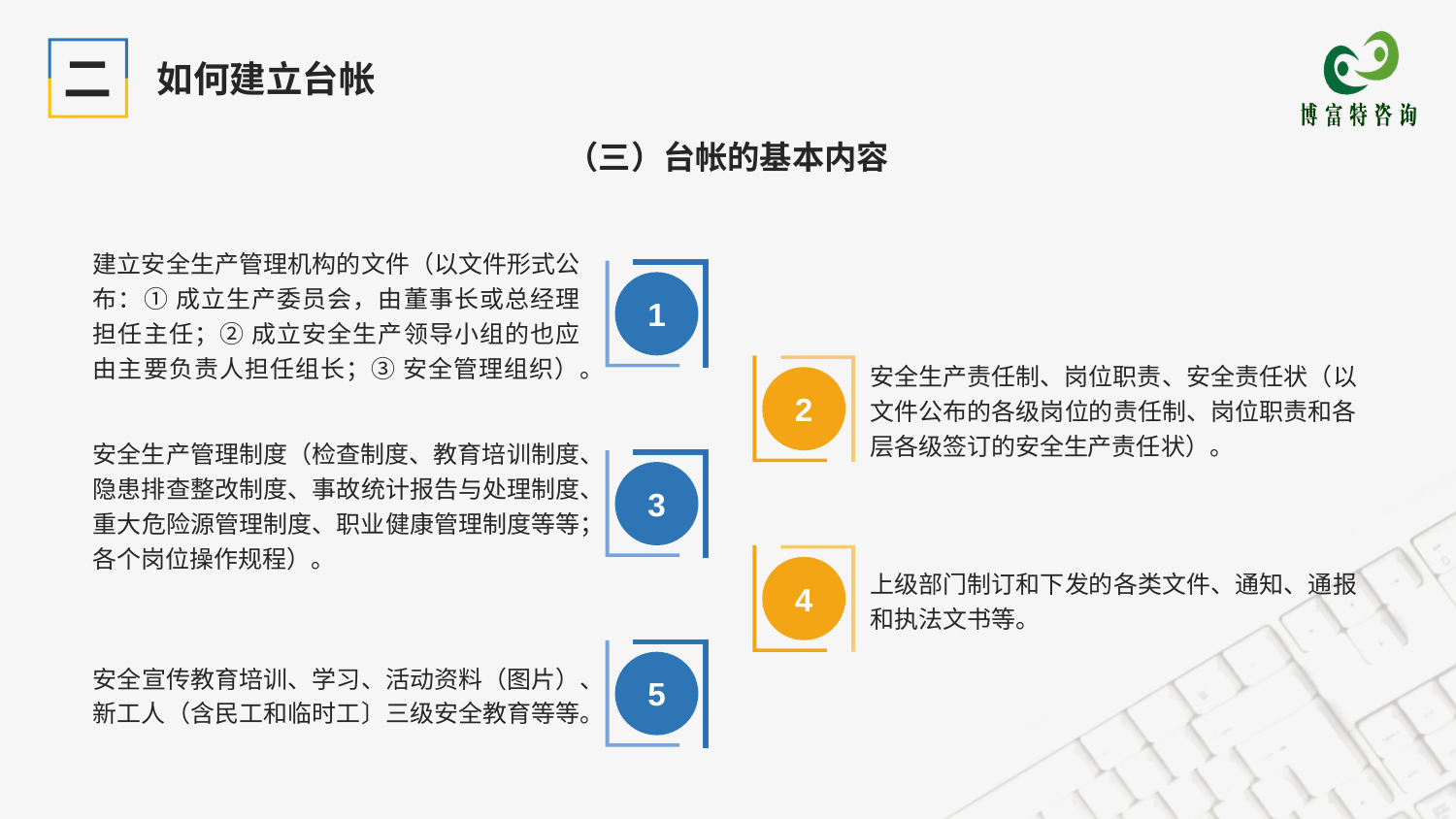

二
如何建立台帐
（三）台帐的基本内容
建立安全生产管理机构的文件（以文件形式公布：① 成立生产委员会，由董事长或总经理担任主任；② 成立安全生产领导小组的也应由主要负责人担任组长；③ 安全管理组织）。

1
安全生产责任制、岗位职责、安全责任状（以文件公布的各级岗位的责任制、岗位职责和各层各级签订的安全生产责任状）。

2
安全生产管理制度（检查制度、教育培训制度、隐患排查整改制度、事故统计报告与处理制度、重大危险源管理制度、职业健康管理制度等等；各个岗位操作规程）。

3

4
上级部门制订和下发的各类文件、通知、通报和执法文书等。

5
安全宣传教育培训、学习、活动资料（图片）、新工人（含民工和临时工〕三级安全教育等等。